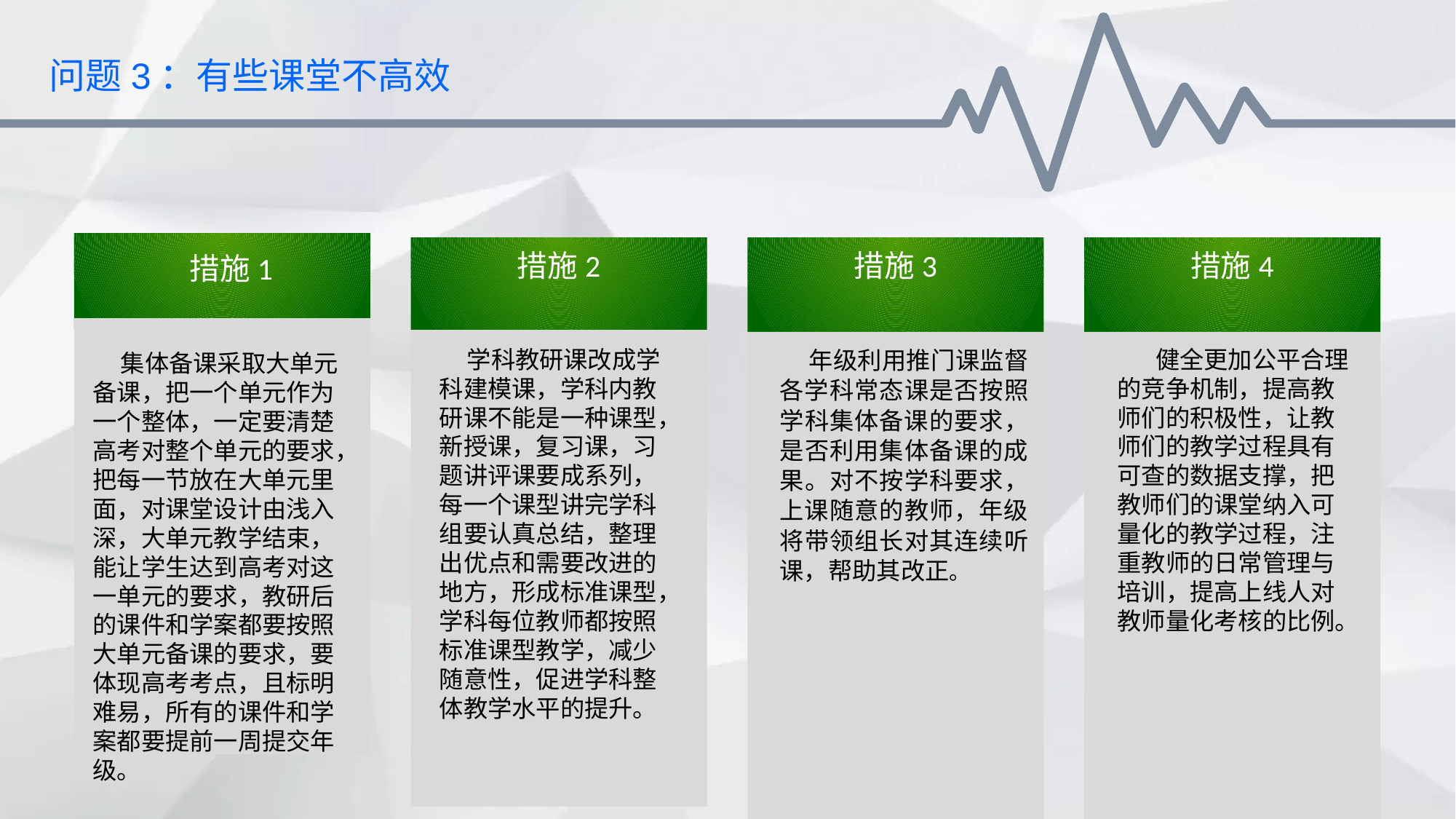

问题3：有些课堂不高效

措施2
措施3
措施4
措施1
    学科教研课改成学科建模课，学科内教研课不能是一种课型，新授课，复习课，习题讲评课要成系列，每一个课型讲完学科组要认真总结，整理出优点和需要改进的地方，形成标准课型，学科每位教师都按照标准课型教学，减少随意性，促进学科整体教学水平的提升。
    年级利用推门课监督各学科常态课是否按照学科集体备课的要求，是否利用集体备课的成果。对不按学科要求，上课随意的教师，年级将带领组长对其连续听课，帮助其改正。
       健全更加公平合理的竞争机制，提高教师们的积极性，让教师们的教学过程具有可查的数据支撑，把教师们的课堂纳入可量化的教学过程，注重教师的日常管理与培训，提高上线人对教师量化考核的比例。
    集体备课采取大单元备课，把一个单元作为一个整体，一定要清楚高考对整个单元的要求，把每一节放在大单元里面，对课堂设计由浅入深，大单元教学结束，能让学生达到高考对这一单元的要求，教研后的课件和学案都要按照大单元备课的要求，要体现高考考点，且标明难易，所有的课件和学案都要提前一周提交年级。